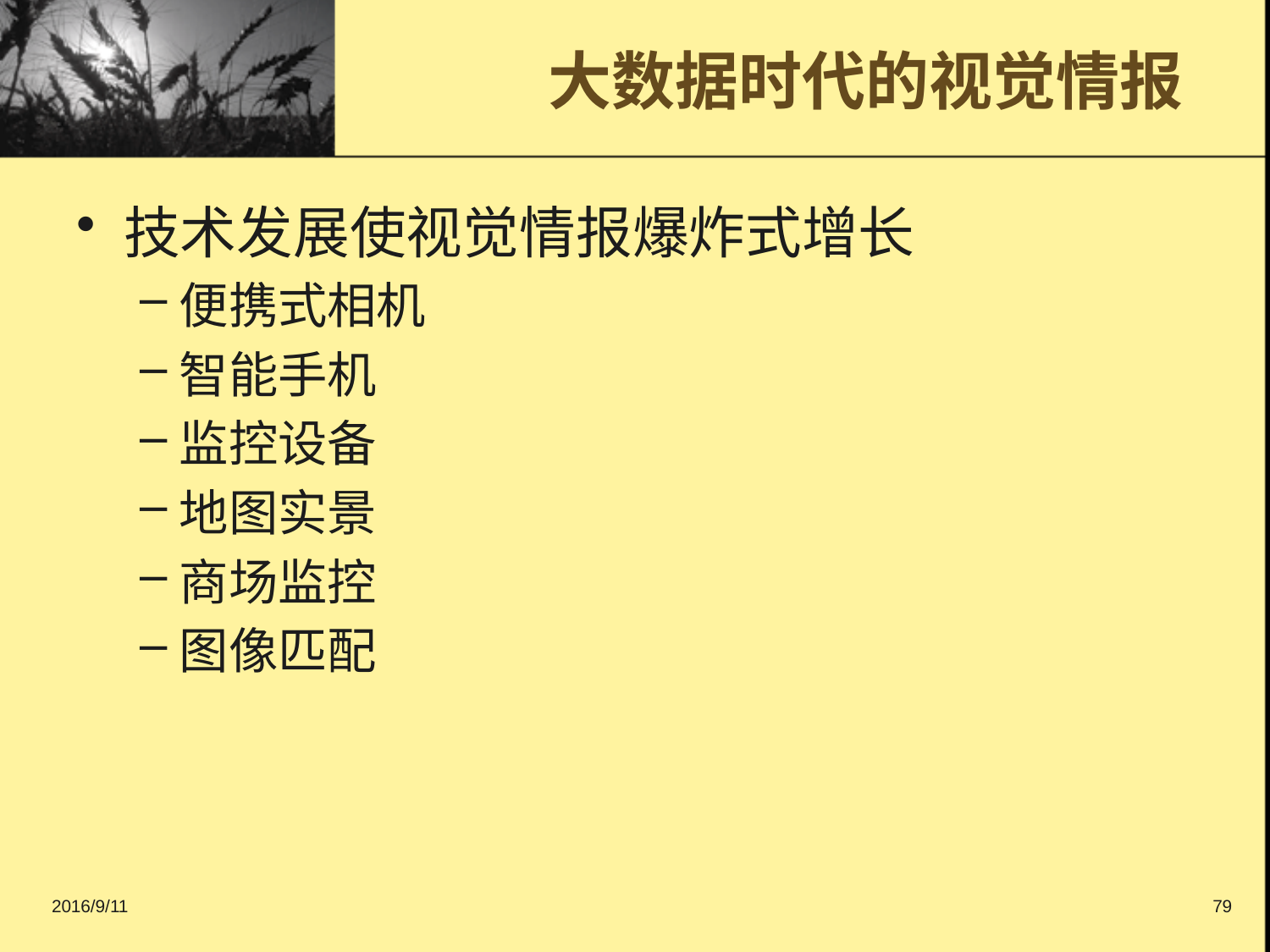

# 大数据时代的视觉情报
技术发展使视觉情报爆炸式增长
便携式相机
智能手机
监控设备
地图实景
商场监控
图像匹配

2016/9/11

79